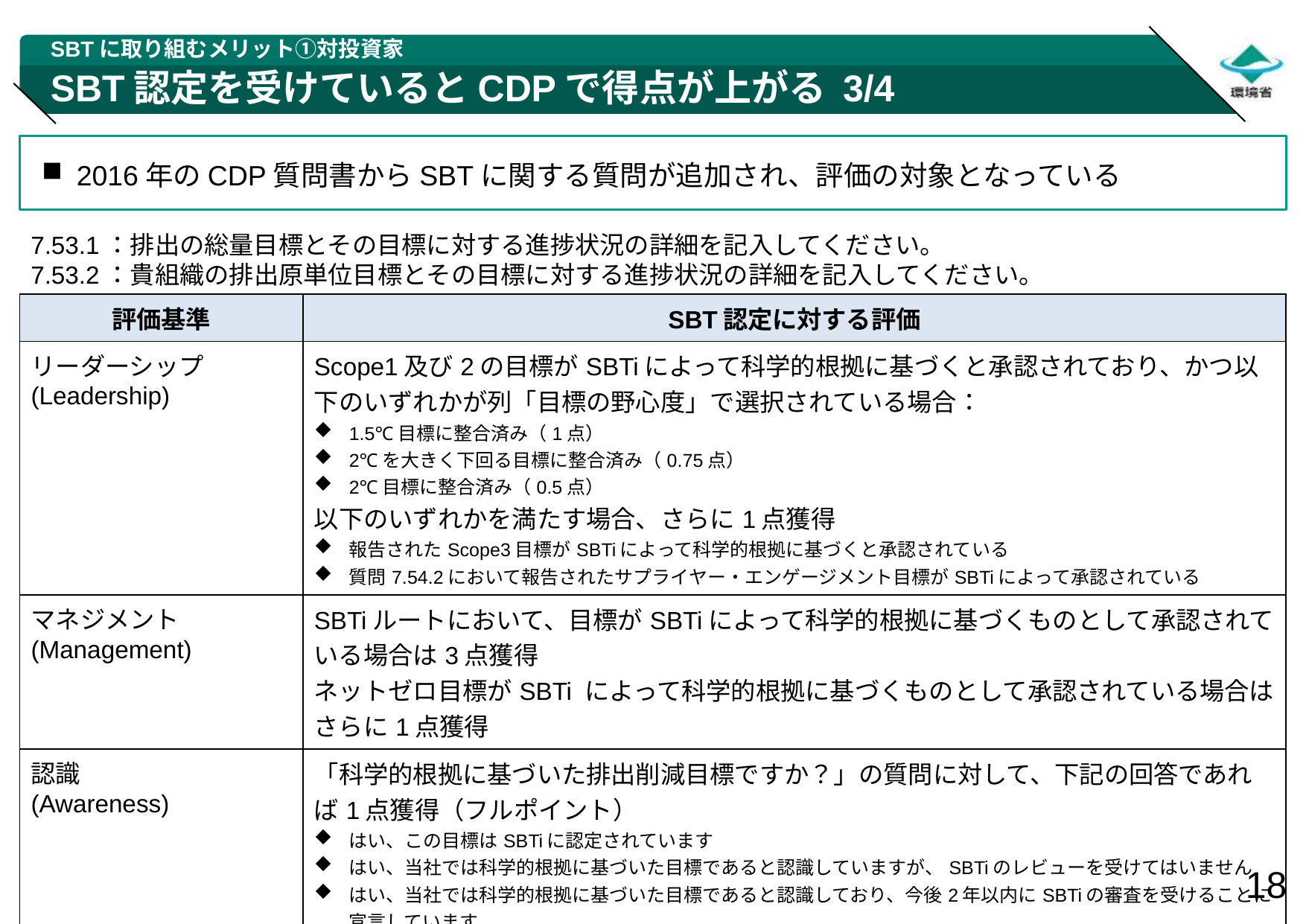

SBTに取り組むメリット①対投資家
# SBT認定を受けているとCDPで得点が上がる 3/4
2016年のCDP質問書からSBTに関する質問が追加され、評価の対象となっている
7.53.1：排出の総量目標とその目標に対する進捗状況の詳細を記入してください。
7.53.2：貴組織の排出原単位目標とその目標に対する進捗状況の詳細を記入してください。
| 評価基準 | SBT認定に対する評価 |
| --- | --- |
| リーダーシップ (Leadership) | Scope1及び2の目標がSBTiによって科学的根拠に基づくと承認されており、かつ以下のいずれかが列「目標の野心度」で選択されている場合： 1.5℃目標に整合済み（1点） 2℃を大きく下回る目標に整合済み（0.75点） 2℃目標に整合済み（0.5点） 以下のいずれかを満たす場合、さらに1点獲得 報告されたScope3目標がSBTiによって科学的根拠に基づくと承認されている 質問7.54.2において報告されたサプライヤー・エンゲージメント目標がSBTiによって承認されている |
| マネジメント (Management) | SBTiルートにおいて、目標がSBTiによって科学的根拠に基づくものとして承認されている場合は3点獲得 ネットゼロ目標がSBTi によって科学的根拠に基づくものとして承認されている場合はさらに1点獲得 |
| 認識 (Awareness) | 「科学的根拠に基づいた排出削減目標ですか？」の質問に対して、下記の回答であれば1点獲得（フルポイント） はい、この目標はSBTiに認定されています はい、当社では科学的根拠に基づいた目標であると認識していますが、SBTiのレビューを受けてはいません はい、当社では科学的根拠に基づいた目標であると認識しており、今後2年以内にSBTiの審査を受けることに宣言しています 下記の回答であれば0.5点獲得 いいえ、しかし今後2年以内に科学的根拠に基づいている目標を設定する予定です |
| 情報開示 (Disclosure) | ― |